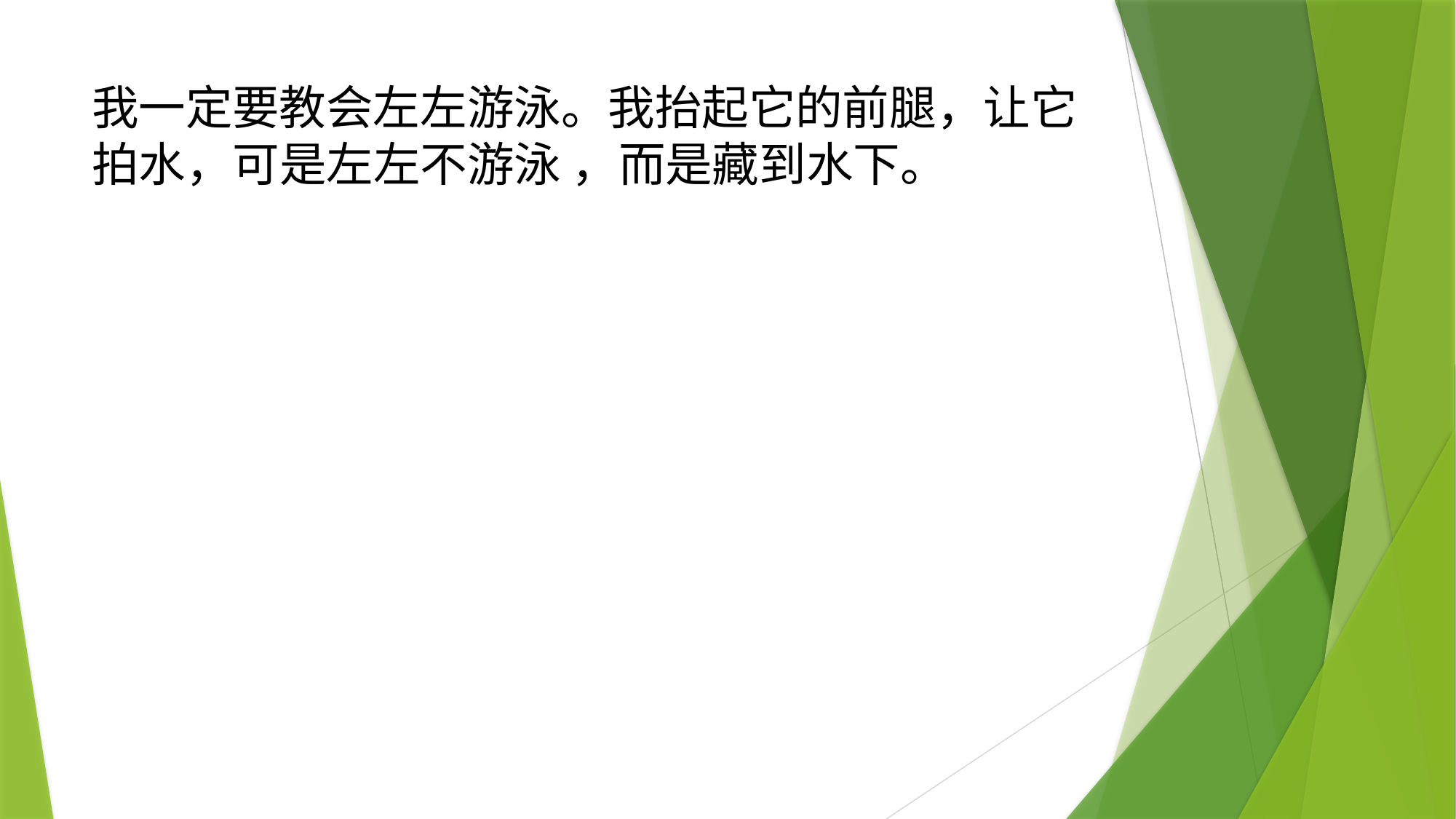

# 我一定要教会左左游泳。我抬起它的前腿，让它拍水，可是左左不游泳 ，而是藏到水下。